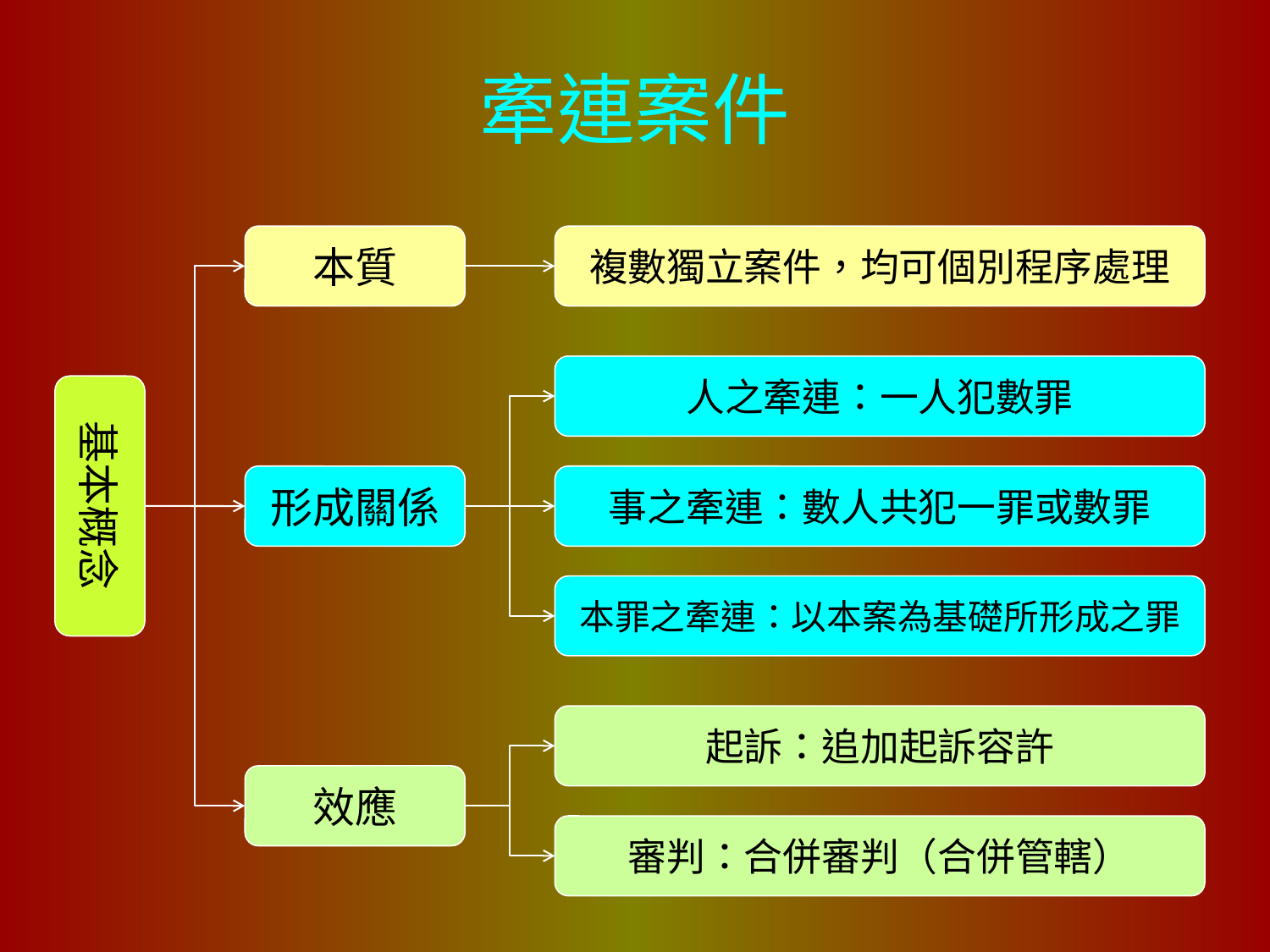

# 牽連案件
本質
複數獨立案件，均可個別程序處理
人之牽連：一人犯數罪
基本概念
形成關係
事之牽連：數人共犯一罪或數罪
本罪之牽連：以本案為基礎所形成之罪
起訴：追加起訴容許
效應
審判：合併審判（合併管轄）